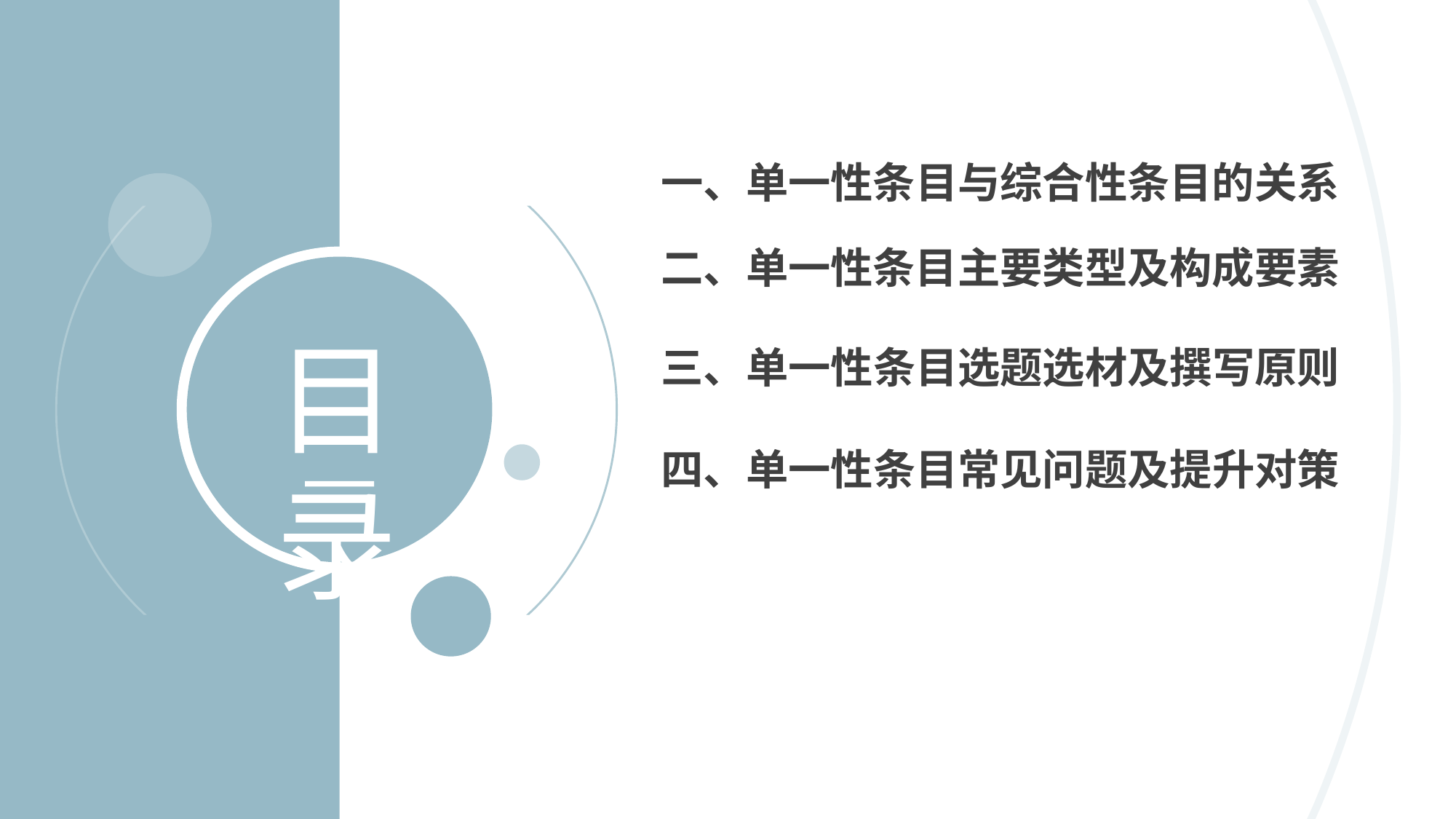

一、单一性条目与综合性条目的关系

二、单一性条目主要类型及构成要素

目 录
三、单一性条目选题选材及撰写原则

四、单一性条目常见问题及提升对策